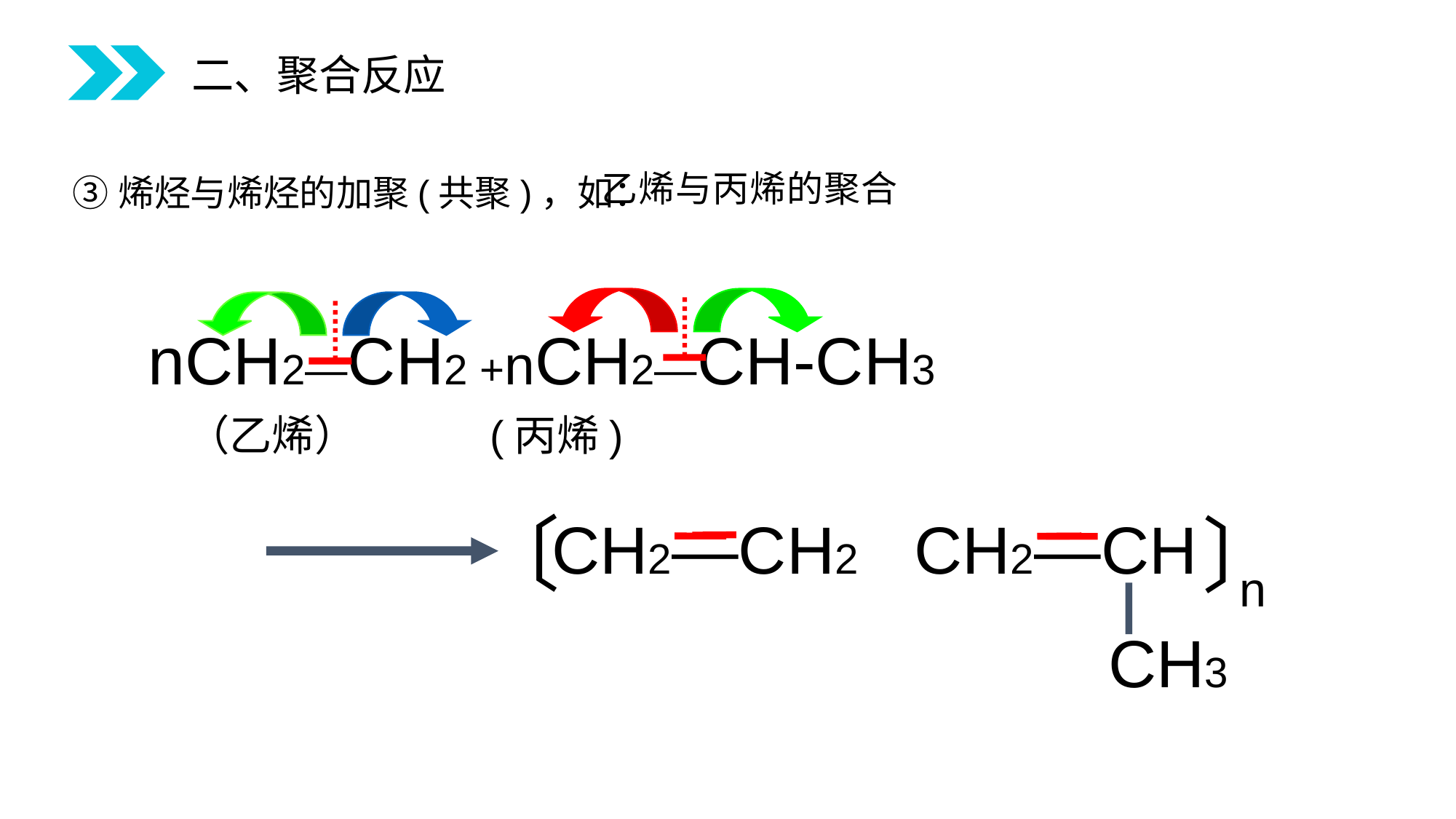

二、聚合反应
乙烯与丙烯的聚合
③烯烃与烯烃的加聚(共聚)，如：

  nCH2—CH2 +nCH2—CH-CH3
       （乙烯）             (丙烯)

〔
〕
    CH2—CH2   CH2—CH
                                  CH3

n